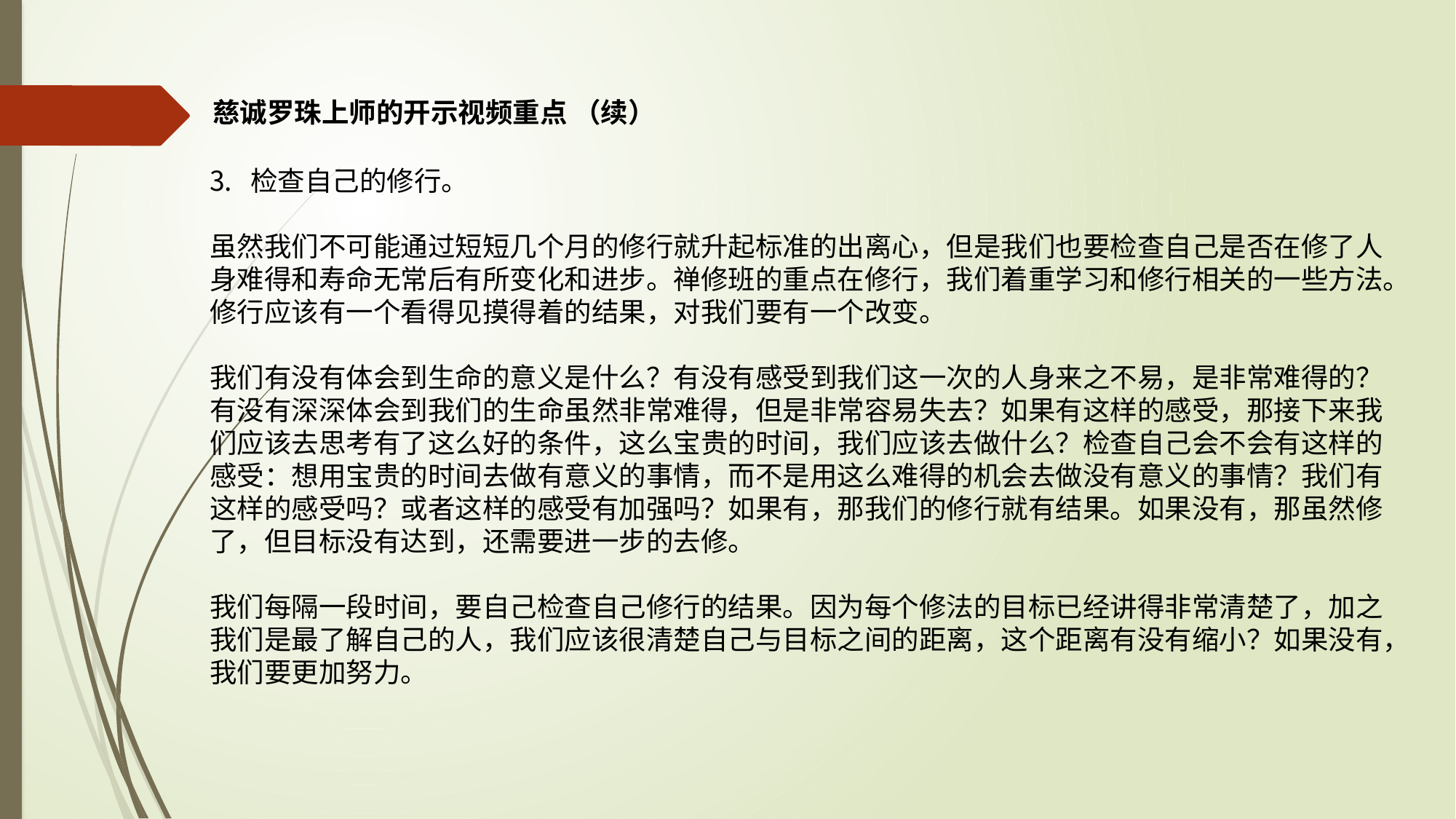

慈诚罗珠上师的开示视频重点 （续）
检查自己的修行。

虽然我们不可能通过短短几个月的修行就升起标准的出离心，但是我们也要检查自己是否在修了人身难得和寿命无常后有所变化和进步。禅修班的重点在修行，我们着重学习和修行相关的一些方法。
修行应该有一个看得见摸得着的结果，对我们要有一个改变。

我们有没有体会到生命的意义是什么？有没有感受到我们这一次的人身来之不易，是非常难得的？有没有深深体会到我们的生命虽然非常难得，但是非常容易失去？如果有这样的感受，那接下来我们应该去思考有了这么好的条件，这么宝贵的时间，我们应该去做什么？检查自己会不会有这样的感受：想用宝贵的时间去做有意义的事情，而不是用这么难得的机会去做没有意义的事情？我们有这样的感受吗？或者这样的感受有加强吗？如果有，那我们的修行就有结果。如果没有，那虽然修了，但目标没有达到，还需要进一步的去修。

我们每隔一段时间，要自己检查自己修行的结果。因为每个修法的目标已经讲得非常清楚了，加之我们是最了解自己的人，我们应该很清楚自己与目标之间的距离，这个距离有没有缩小？如果没有，我们要更加努力。